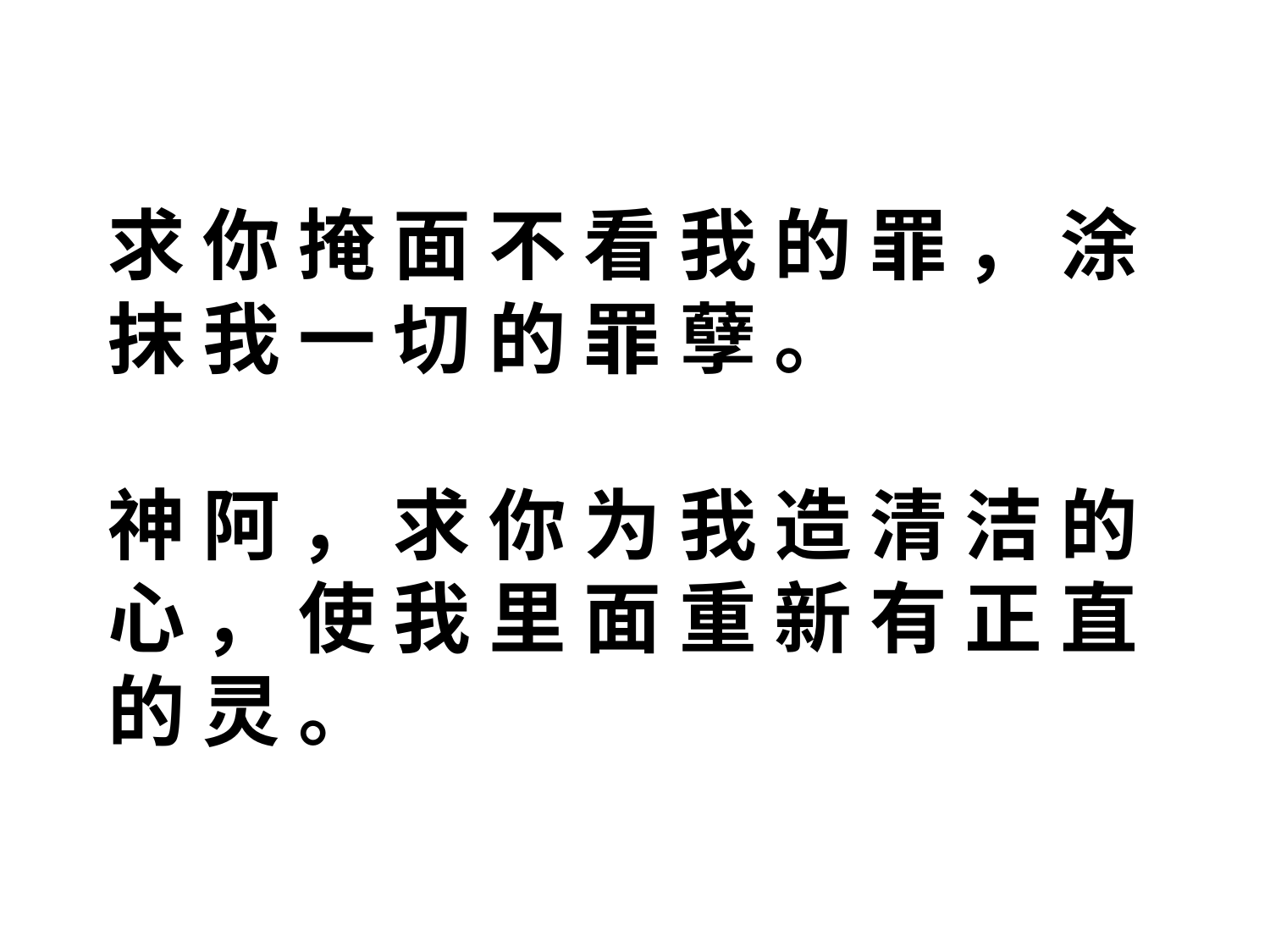

# 求 你 掩 面 不 看 我 的 罪 ， 涂 抹 我 一 切 的 罪 孽 。 神 阿 ， 求 你 为 我 造 清 洁 的 心 ， 使 我 里 面 重 新 有 正 直 的 灵 。